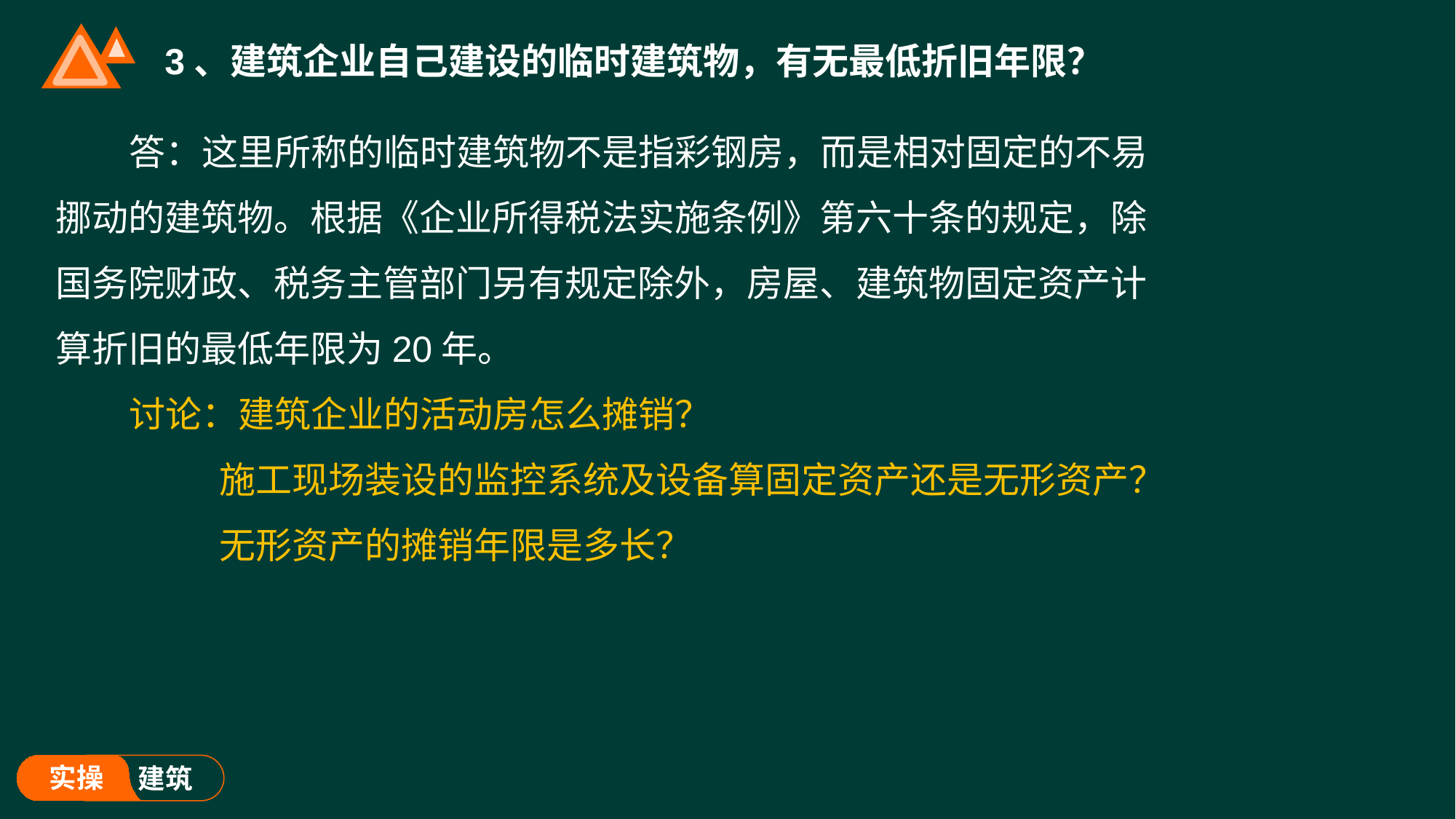

# 3、建筑企业自己建设的临时建筑物，有无最低折旧年限？
答：这里所称的临时建筑物不是指彩钢房，而是相对固定的不易挪动的建筑物。根据《企业所得税法实施条例》第六十条的规定，除国务院财政、税务主管部门另有规定除外，房屋、建筑物固定资产计算折旧的最低年限为20年。
讨论：建筑企业的活动房怎么摊销？
          施工现场装设的监控系统及设备算固定资产还是无形资产？
          无形资产的摊销年限是多长？